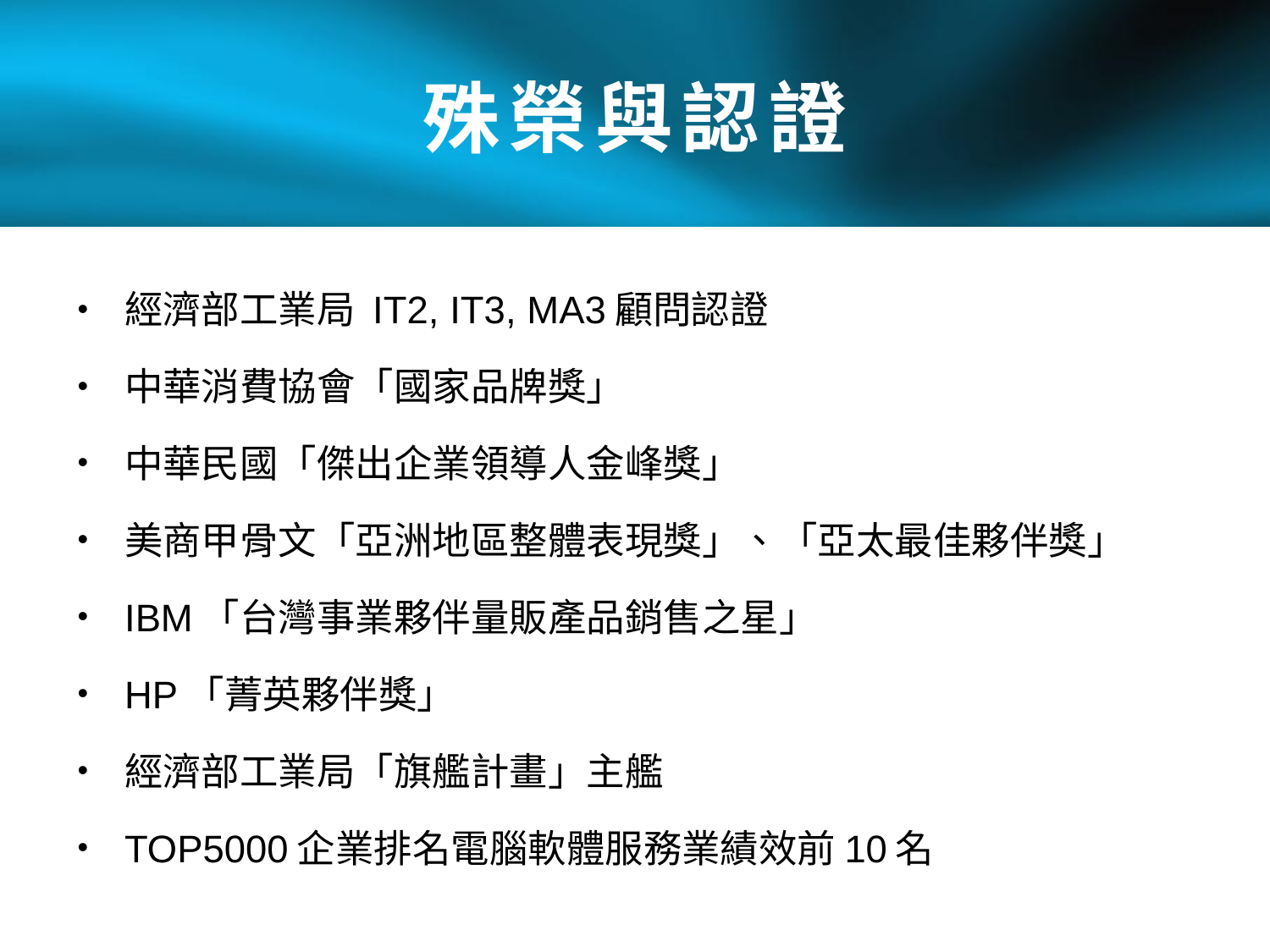

# 殊榮與認證
經濟部工業局 IT2, IT3, MA3顧問認證
中華消費協會「國家品牌獎」
中華民國「傑出企業領導人金峰獎」
美商甲骨文「亞洲地區整體表現獎」、「亞太最佳夥伴獎」
IBM「台灣事業夥伴量販產品銷售之星」
HP「菁英夥伴獎」
經濟部工業局「旗艦計畫」主艦
TOP5000企業排名電腦軟體服務業績效前10名